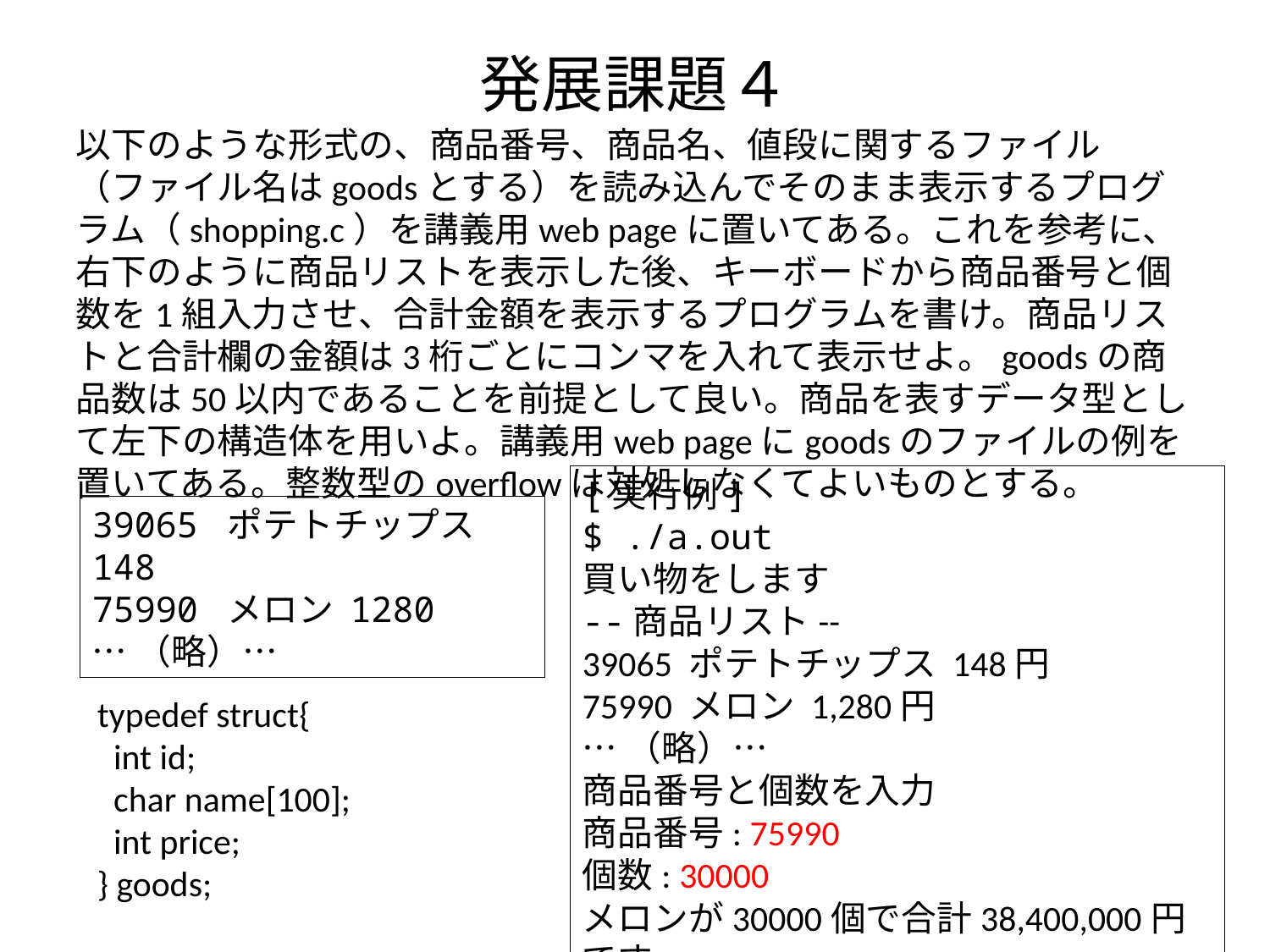

# 発展課題４
以下のような形式の、商品番号、商品名、値段に関するファイル（ファイル名はgoodsとする）を読み込んでそのまま表示するプログラム（shopping.c）を講義用web pageに置いてある。これを参考に、右下のように商品リストを表示した後、キーボードから商品番号と個数を1組入力させ、合計金額を表示するプログラムを書け。商品リストと合計欄の金額は3桁ごとにコンマを入れて表示せよ。goodsの商品数は50以内であることを前提として良い。商品を表すデータ型として左下の構造体を用いよ。講義用web pageにgoodsのファイルの例を置いてある。整数型のoverflowは対処しなくてよいものとする。
[実行例]
$ ./a.out
買い物をします
--商品リスト--
39065 ポテトチップス 148円
75990 メロン 1,280円
…（略）…
商品番号と個数を入力
商品番号: 75990
個数: 30000
メロンが30000個で合計38,400,000円です。
39065 ポテトチップス 148
75990 メロン 1280
…（略）…
typedef struct{
  int id;
  char name[100];
  int price;
} goods;